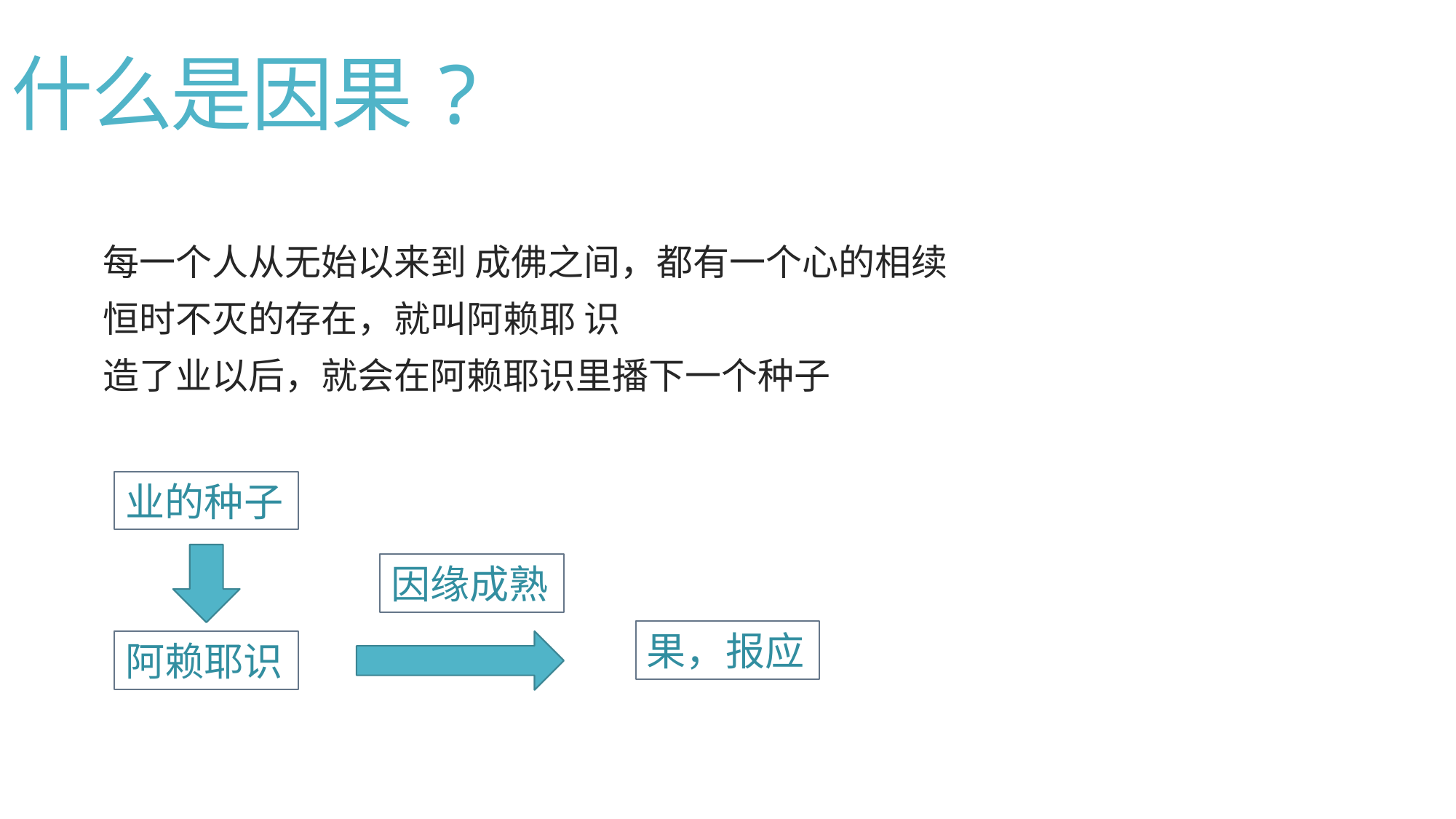

# 什么是因果?
每一个人从无始以来到 成佛之间，都有一个心的相续
恒时不灭的存在，就叫阿赖耶 识
造了业以后，就会在阿赖耶识里播下一个种子

业的种子

因缘成熟
果，报应
阿赖耶识